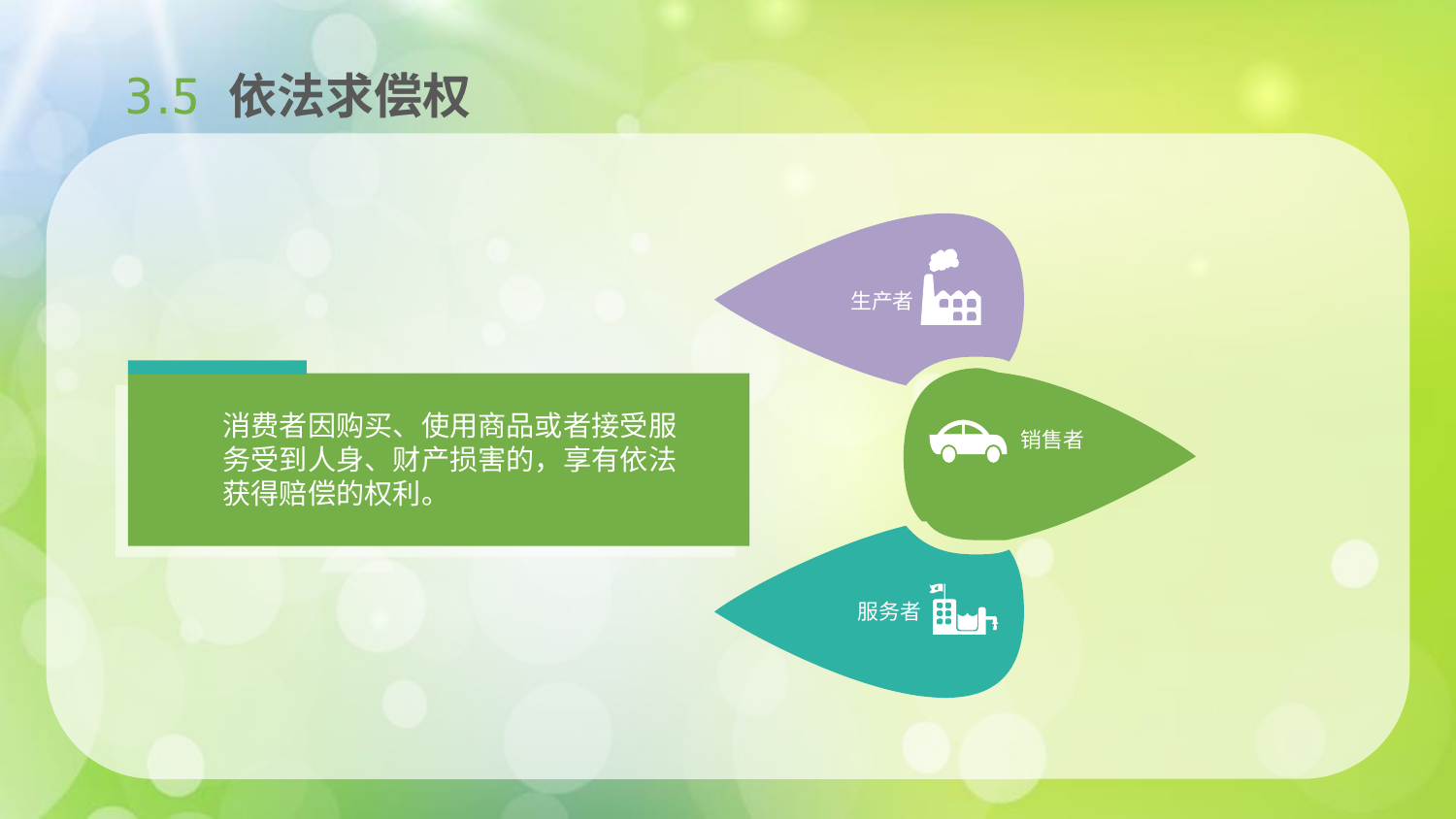

3.5 依法求偿权

生产者

消费者因购买、使用商品或者接受服务受到人身、财产损害的，享有依法获得赔偿的权利。
销售者

服务者